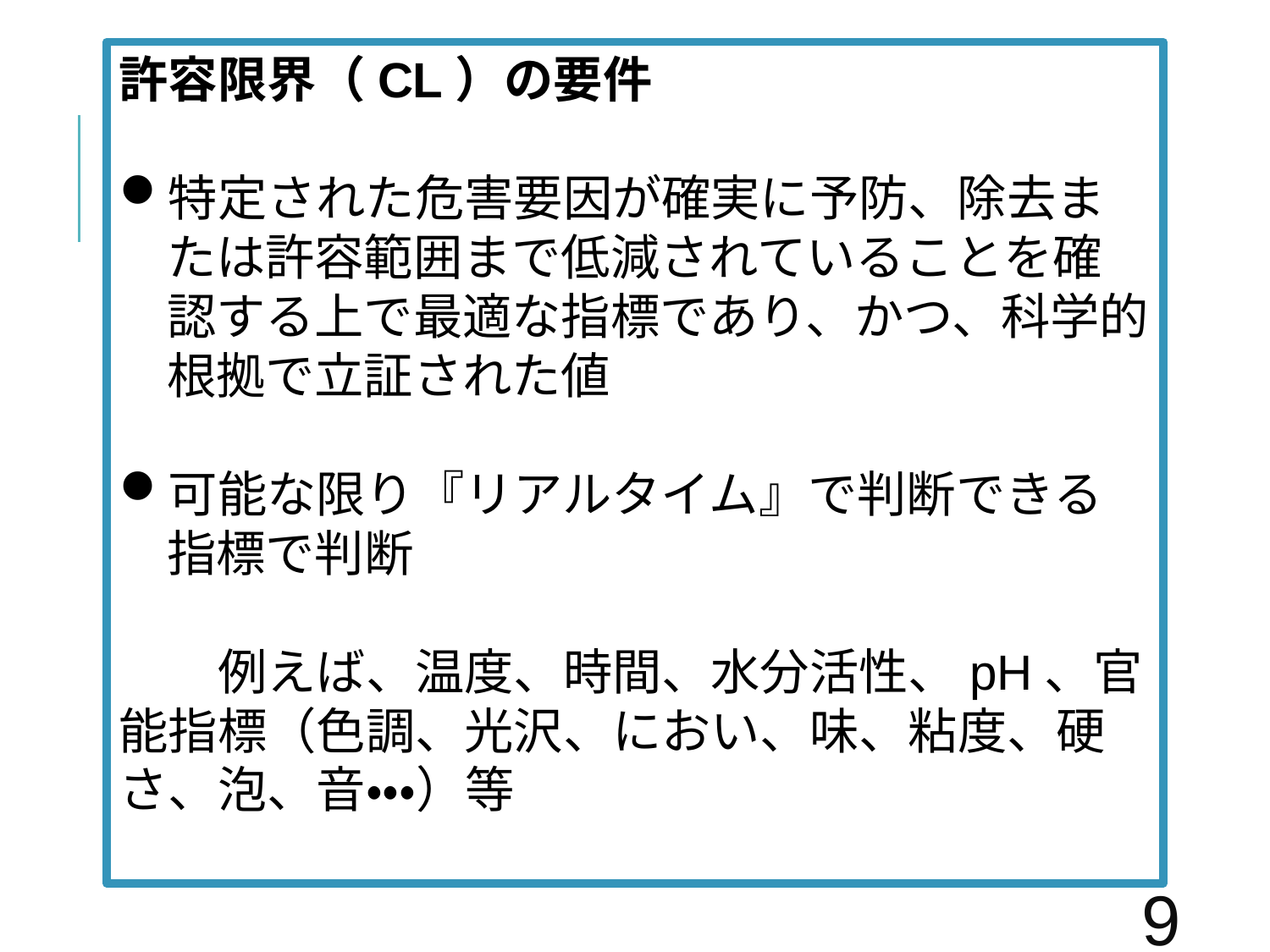

許容限界（CL）の要件

特定された危害要因が確実に予防、除去または許容範囲まで低減されていることを確認する上で最適な指標であり、かつ、科学的根拠で立証された値

可能な限り『リアルタイム』で判断できる指標で判断

　　例えば、温度、時間、水分活性、pH、官能指標（色調、光沢、におい、味、粘度、硬さ、泡、音・・・）等

92